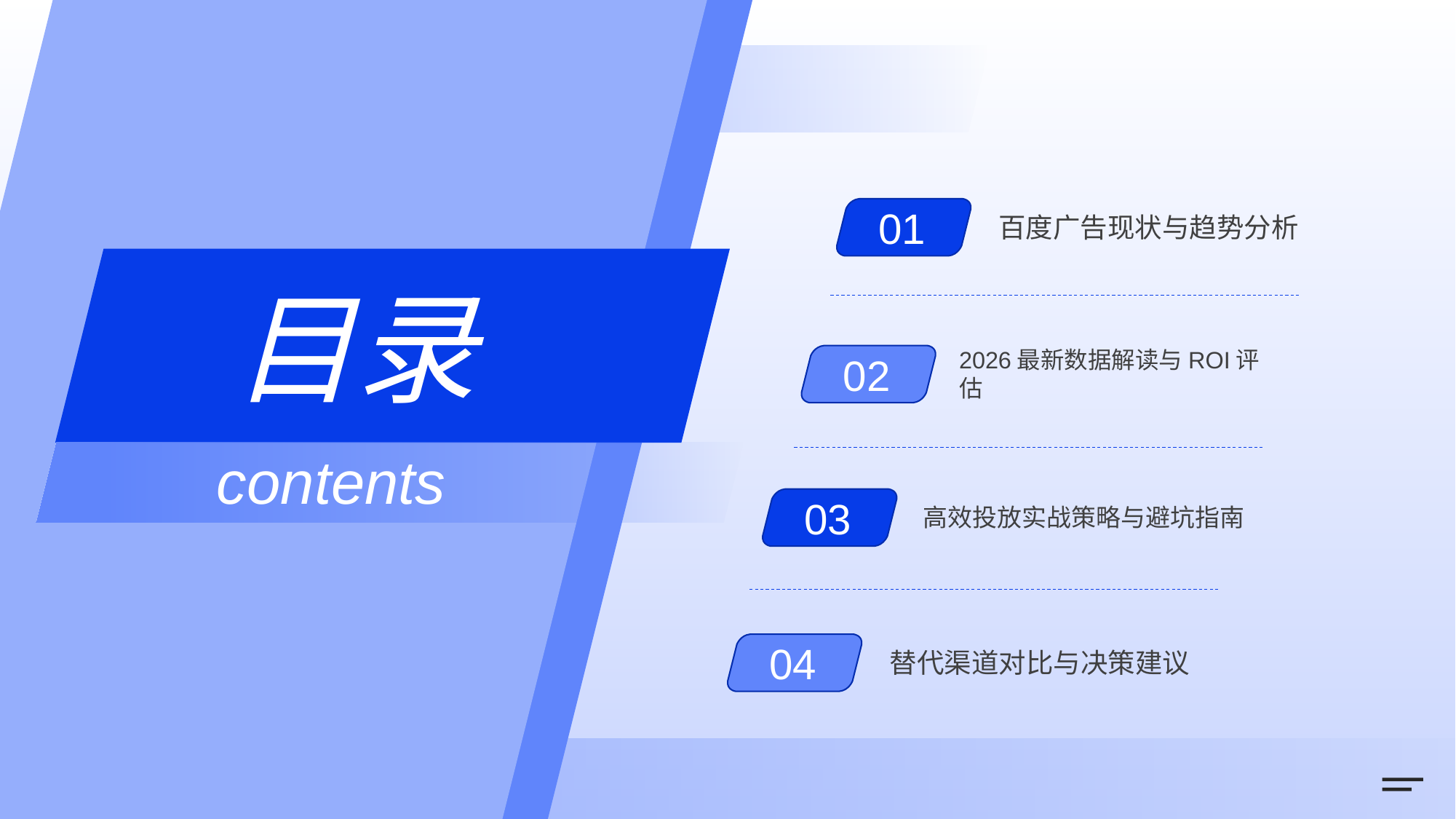

百度广告现状与趋势分析
01

目录
2026最新数据解读与ROI评估
02

contents
高效投放实战策略与避坑指南
03

替代渠道对比与决策建议
04